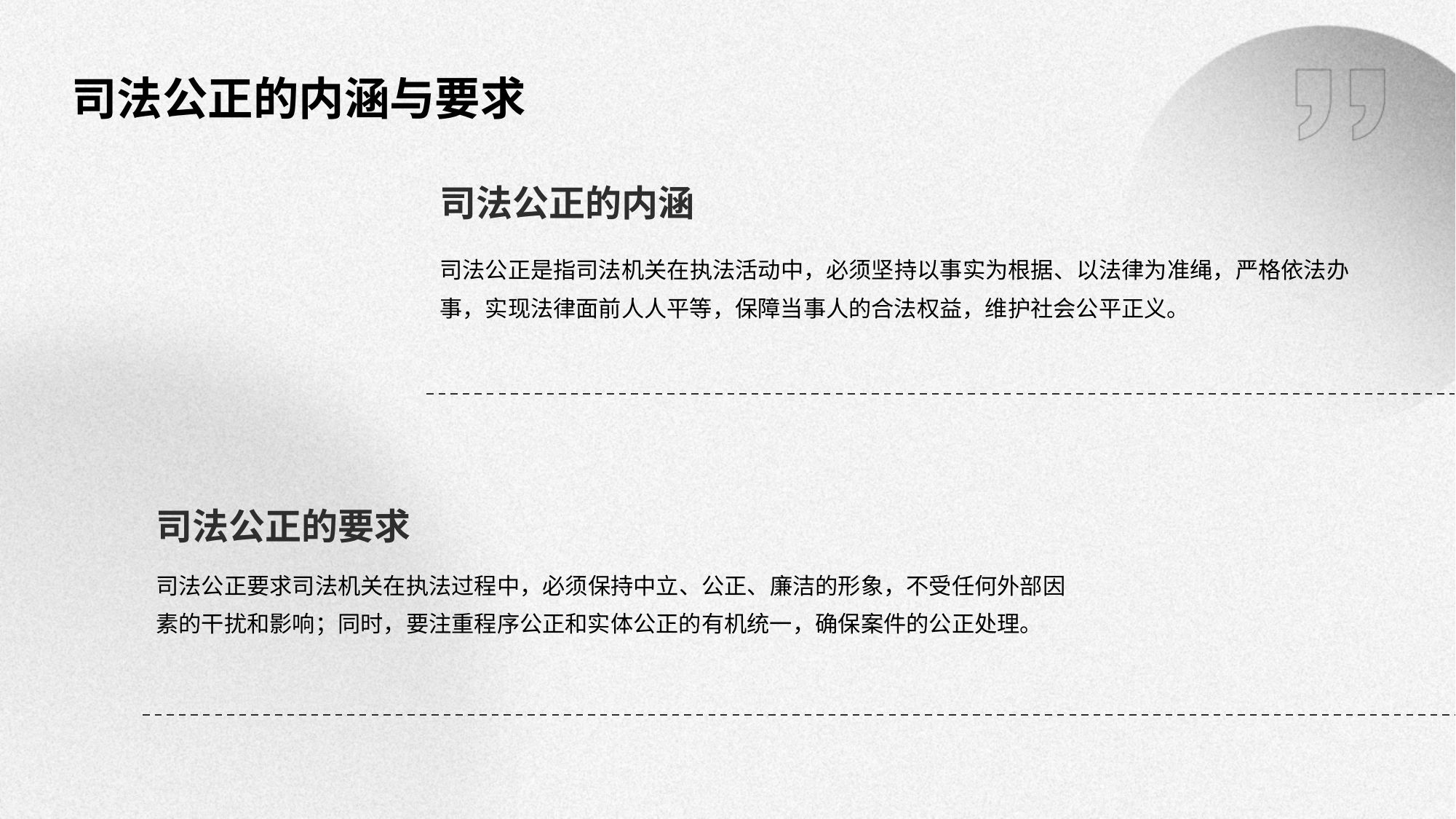

司法公正的内涵与要求
司法公正的内涵
司法公正是指司法机关在执法活动中，必须坚持以事实为根据、以法律为准绳，严格依法办事，实现法律面前人人平等，保障当事人的合法权益，维护社会公平正义。
司法公正的要求
司法公正要求司法机关在执法过程中，必须保持中立、公正、廉洁的形象，不受任何外部因素的干扰和影响；同时，要注重程序公正和实体公正的有机统一，确保案件的公正处理。